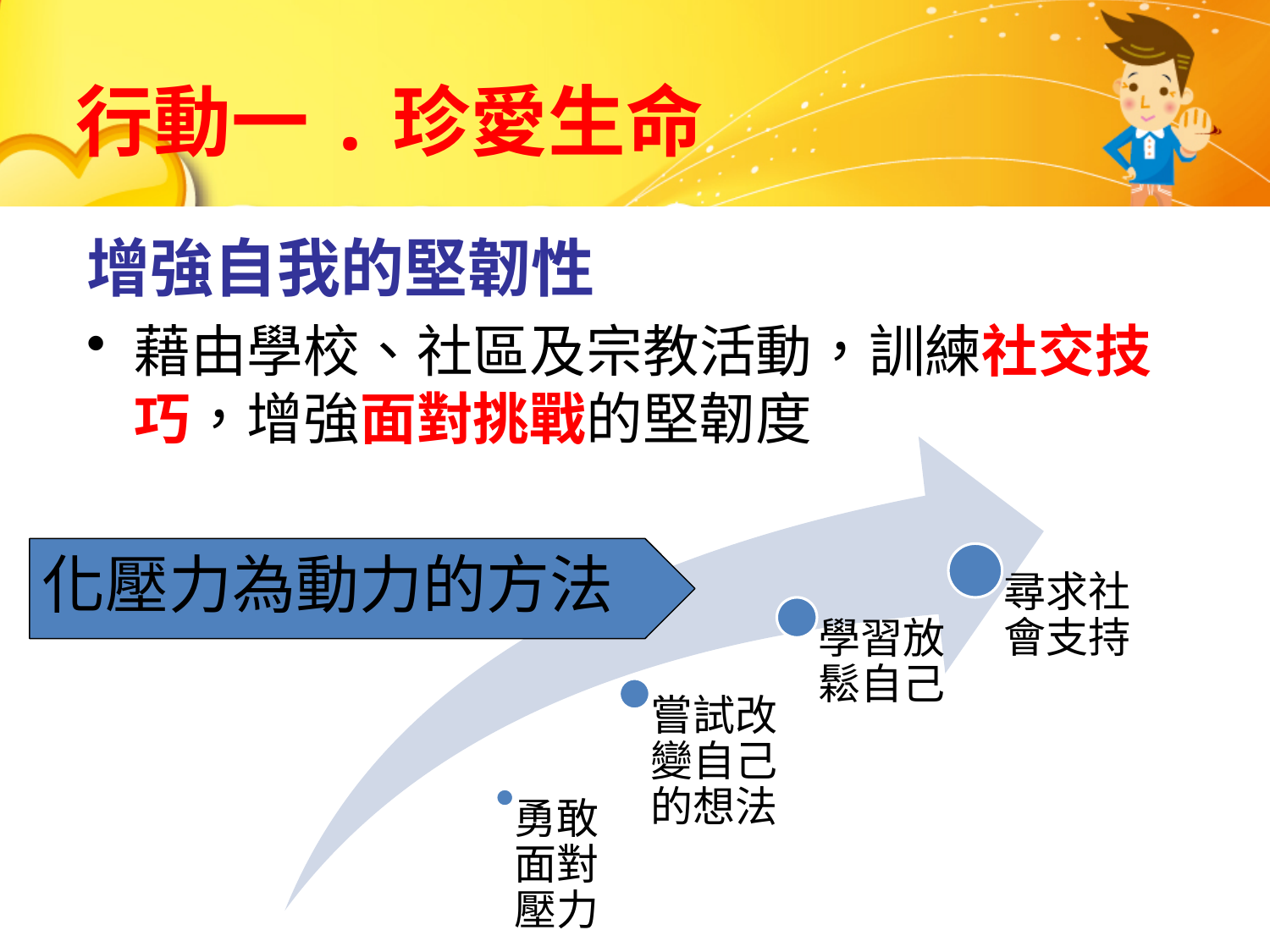

行動一.珍愛生命
增強自我的堅韌性
藉由學校、社區及宗教活動，訓練社交技巧，增強面對挑戰的堅韌度

勇敢面對壓力
嘗試改變自己的想法
學習放鬆自己
尋求社會支持
化壓力為動力的方法